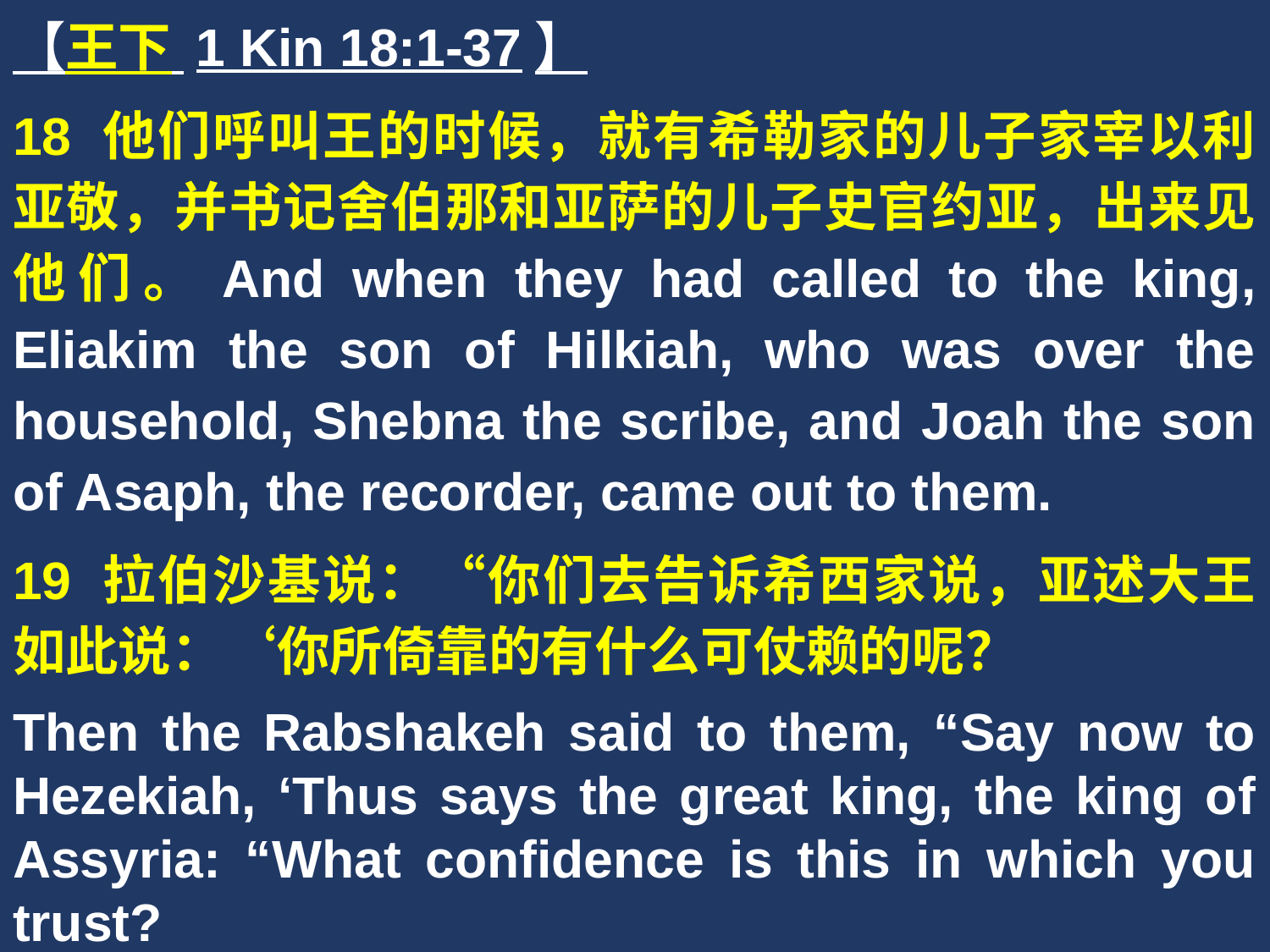

【王下 1 Kin 18:1-37】
18 他们呼叫王的时候，就有希勒家的儿子家宰以利亚敬，并书记舍伯那和亚萨的儿子史官约亚，出来见他们。And when they had called to the king, Eliakim the son of Hilkiah, who was over the household, Shebna the scribe, and Joah the son of Asaph, the recorder, came out to them.
19 拉伯沙基说：“你们去告诉希西家说，亚述大王如此说：‘你所倚靠的有什么可仗赖的呢？
Then the Rabshakeh said to them, “Say now to Hezekiah, ‘Thus says the great king, the king of Assyria: “What confidence is this in which you trust?